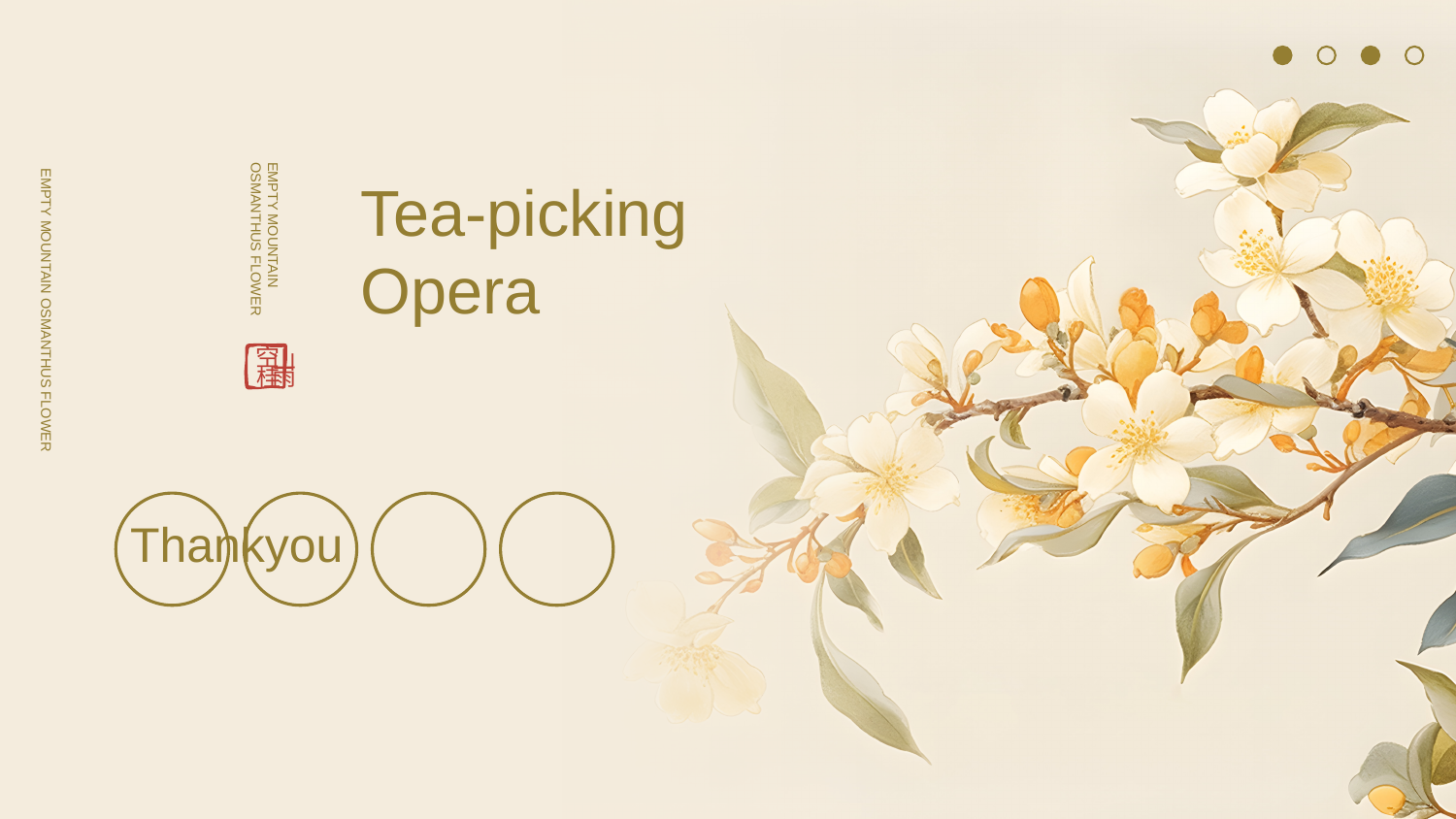

Tea-picking Opera

Empty Mountain Osmanthus Flower

Thankyou
空
山
雨
桂

Empty Mountain Osmanthus Flower